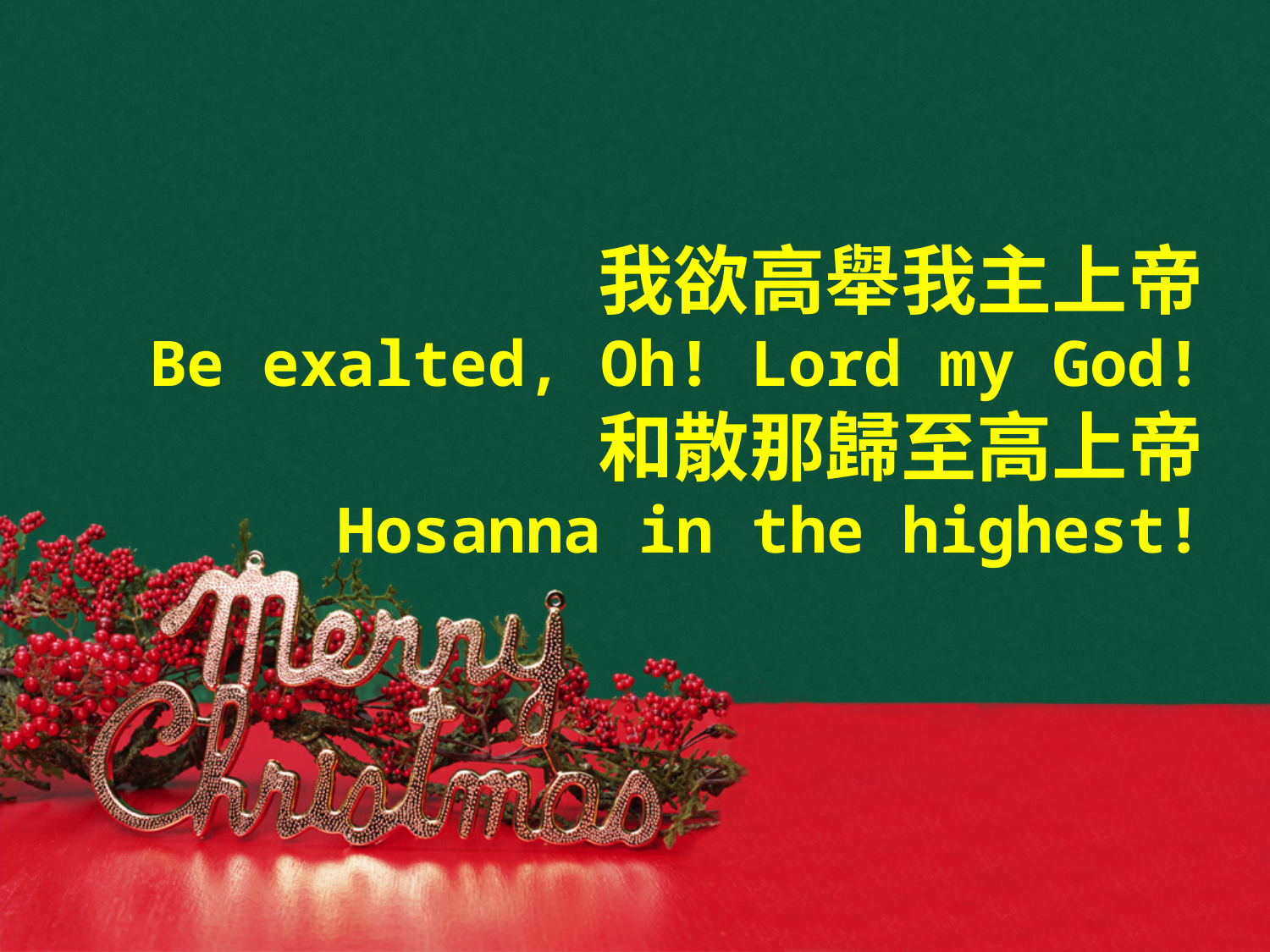

# 我欲高舉我主上帝 Be exalted, Oh! Lord my God! 和散那歸至高上帝 Hosanna in the highest!